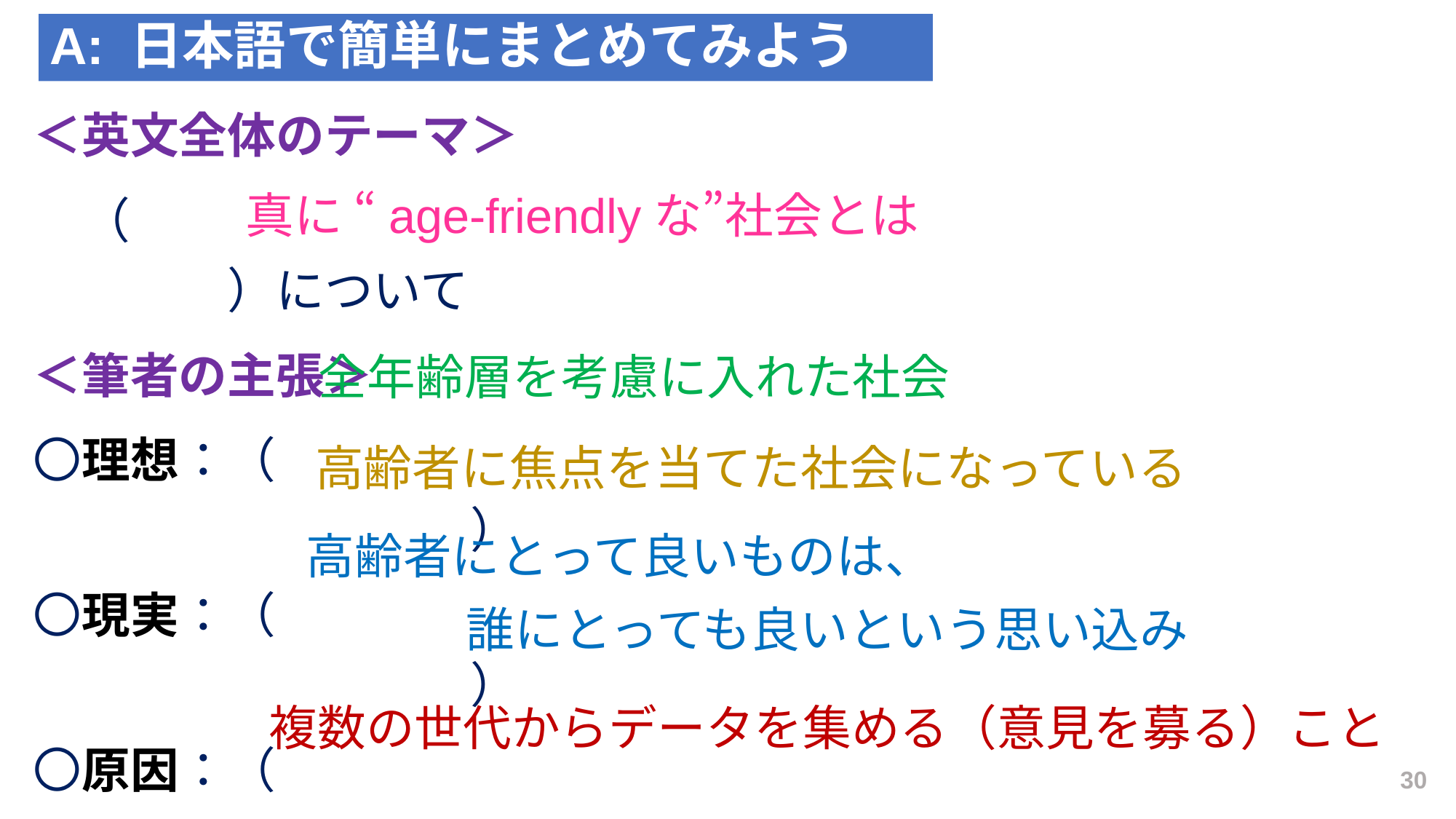

A: 日本語で簡単にまとめてみよう
＜英文全体のテーマ＞
　（　　　　　　　　　　　　　　　　　　　　　　　　　　　　　　）について
＜筆者の主張＞
〇理想：（　　　　　　　　　　　　　　　　　　　　　　　　　　　　　　　　）
〇現実：（　　　　　　　　　　　　　　　　　　　　　　　　　　　　　　　　）
〇原因：（
　　　　　　　　　　　　　　　　　　　　　　　　　　　　　　　　　　　　　　）
〇解決策：（　　　　　　　　　　　　　　　　　　　　　　　　　　　　　　　　　　）
真に “age-friendlyな”社会とは
全年齢層を考慮に入れた社会
高齢者に焦点を当てた社会になっている
高齢者にとって良いものは、
誰にとっても良いという思い込み
複数の世代からデータを集める（意見を募る）こと